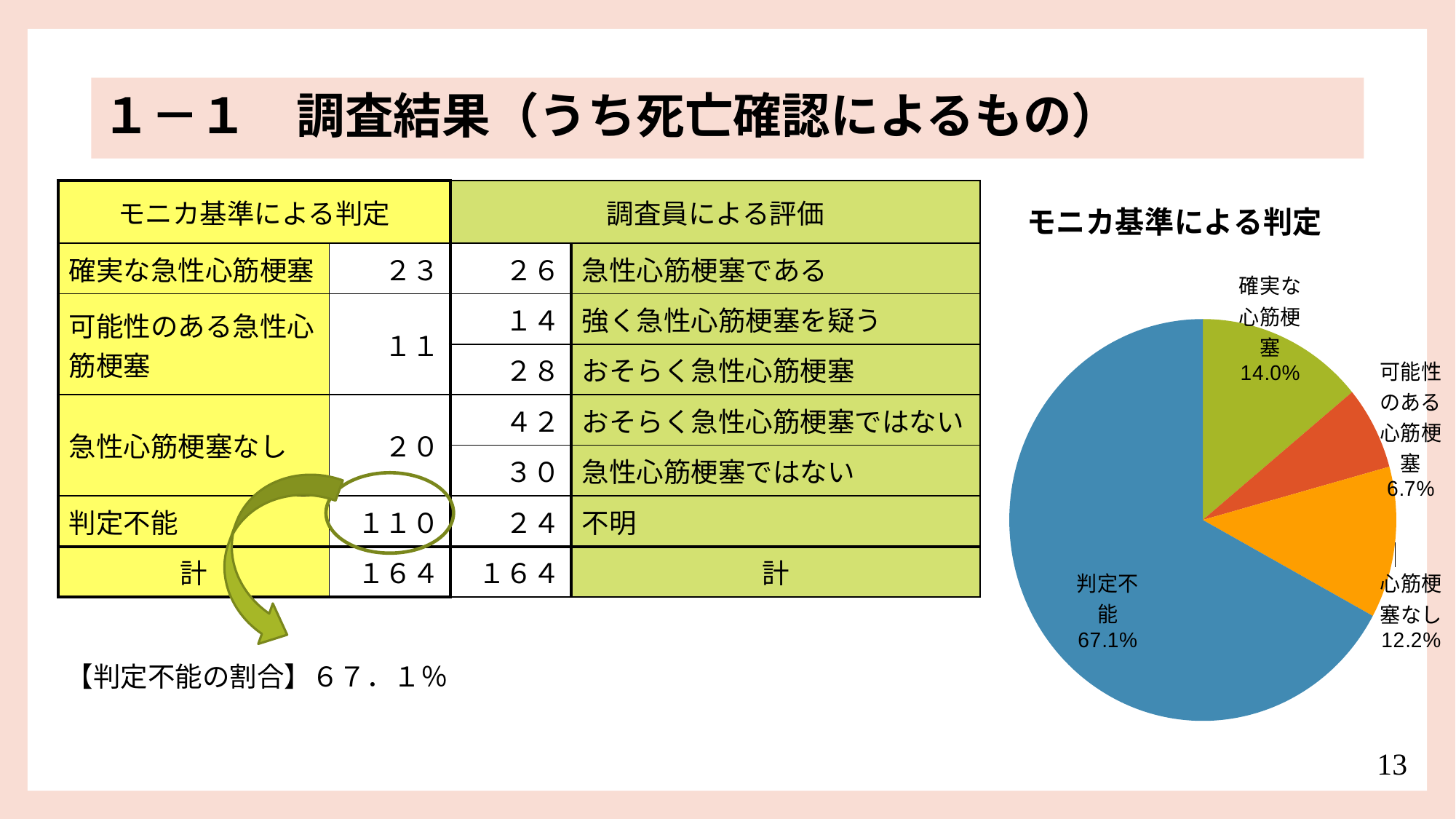

１－１　調査結果（うち死亡確認によるもの）
| モニカ基準による判定 |  | 調査員による評価 |  |
| --- | --- | --- | --- |
| 確実な急性心筋梗塞 | ２３ | ２６ | 急性心筋梗塞である |
| 可能性のある急性心筋梗塞 | １１ | １４ | 強く急性心筋梗塞を疑う |
|  |  | ２８ | おそらく急性心筋梗塞 |
| 急性心筋梗塞なし | ２０ | ４２ | おそらく急性心筋梗塞ではない |
|  |  | ３０ | 急性心筋梗塞ではない |
| 判定不能 | １１０ | ２４ | 不明 |
| 計 | １６４ | １６４ | 計 |

### Chart

| Category |  |
|---|---|
| 確実な心筋梗塞 | 23.0 |
| 可能性のある心筋梗塞 | 11.0 |
| 心筋梗塞なし | 20.0 |
| 判定不能 | 110.0 |

| 【判定不能の割合】６７．１％ |  |
| --- | --- |
|  |  |
|  |  |
13